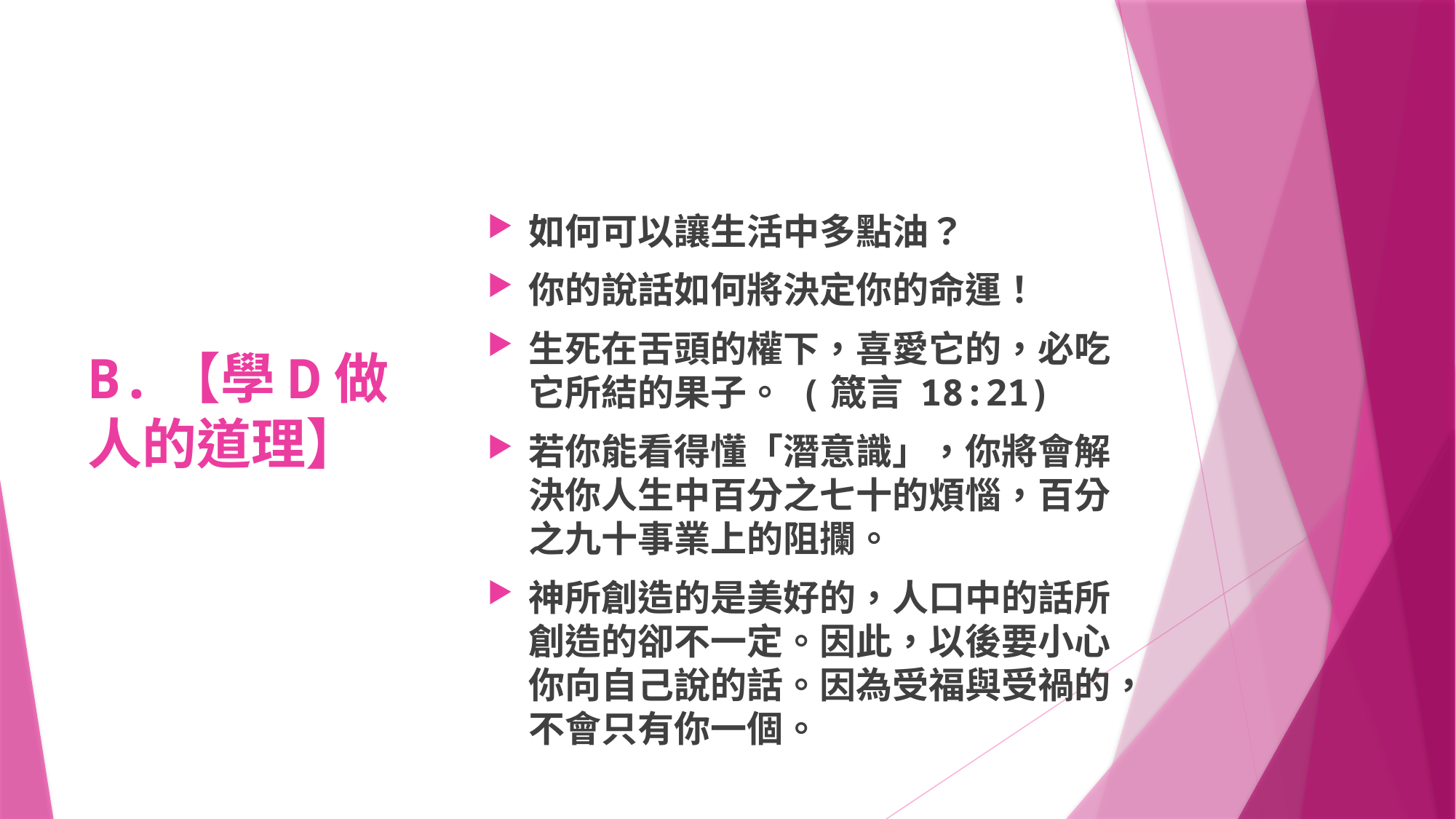

# B.【學D做人的道理】
如何可以讓生活中多點油？
你的說話如何將決定你的命運！
生死在舌頭的權下，喜愛它的，必吃它所結的果子。 (箴言 18:21)
若你能看得懂「潛意識」，你將會解決你人生中百分之七十的煩惱，百分之九十事業上的阻攔。
神所創造的是美好的，人口中的話所創造的卻不一定。因此，以後要小心你向自己說的話。因為受福與受禍的，不會只有你一個。